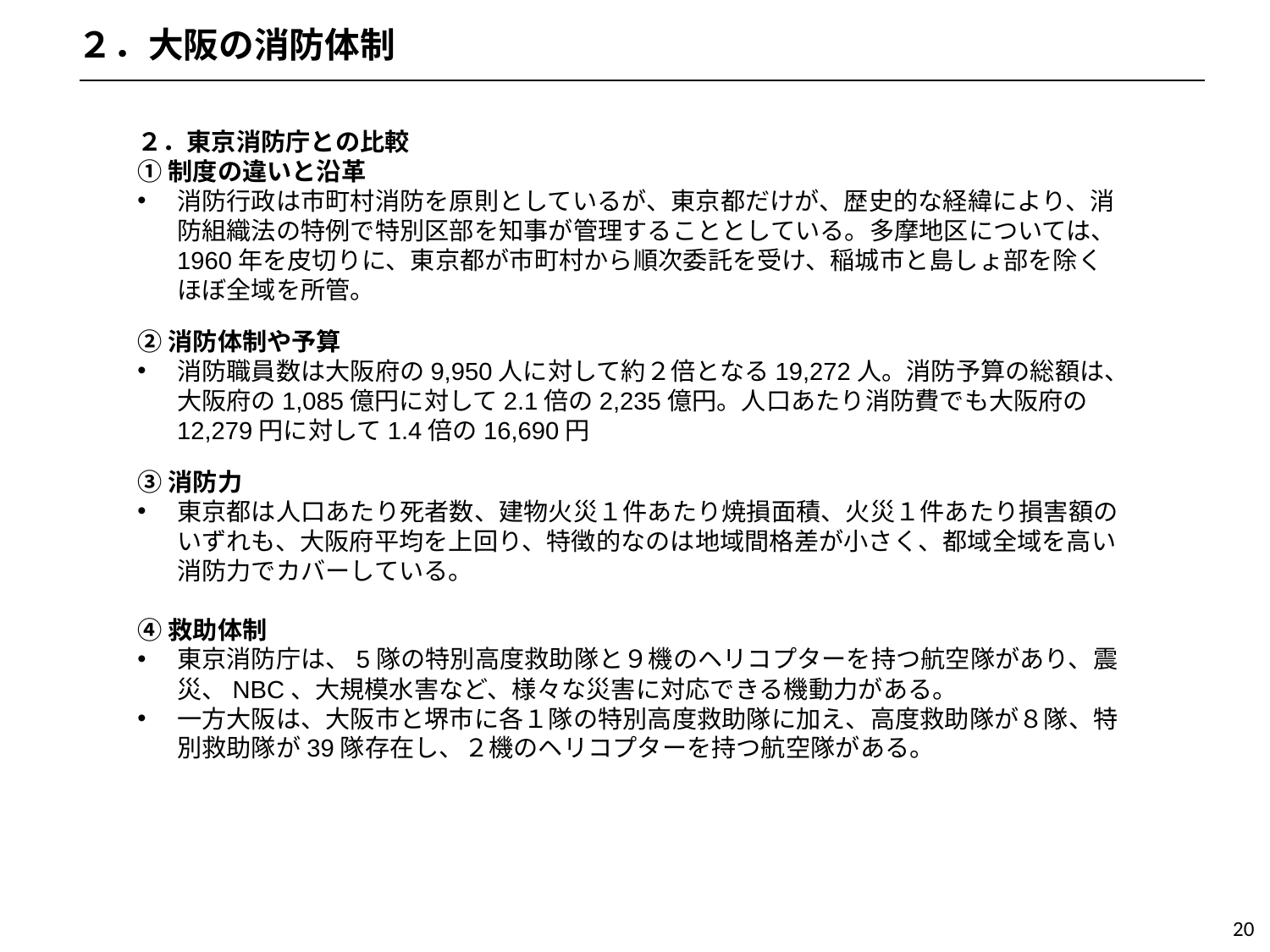

２．大阪の消防体制
２．東京消防庁との比較
①制度の違いと沿革
消防行政は市町村消防を原則としているが、東京都だけが、歴史的な経緯により、消防組織法の特例で特別区部を知事が管理することとしている。多摩地区については、1960年を皮切りに、東京都が市町村から順次委託を受け、稲城市と島しょ部を除くほぼ全域を所管。

②消防体制や予算
消防職員数は大阪府の9,950人に対して約２倍となる19,272人。消防予算の総額は、大阪府の1,085億円に対して2.1倍の2,235億円。人口あたり消防費でも大阪府の12,279円に対して1.4倍の16,690円

③消防力
東京都は人口あたり死者数、建物火災１件あたり焼損面積、火災１件あたり損害額のいずれも、大阪府平均を上回り、特徴的なのは地域間格差が小さく、都域全域を高い消防力でカバーしている。

④救助体制
東京消防庁は、5隊の特別高度救助隊と９機のヘリコプターを持つ航空隊があり、震災、NBC、大規模水害など、様々な災害に対応できる機動力がある。
一方大阪は、大阪市と堺市に各１隊の特別高度救助隊に加え、高度救助隊が８隊、特別救助隊が39隊存在し、２機のヘリコプターを持つ航空隊がある。
20